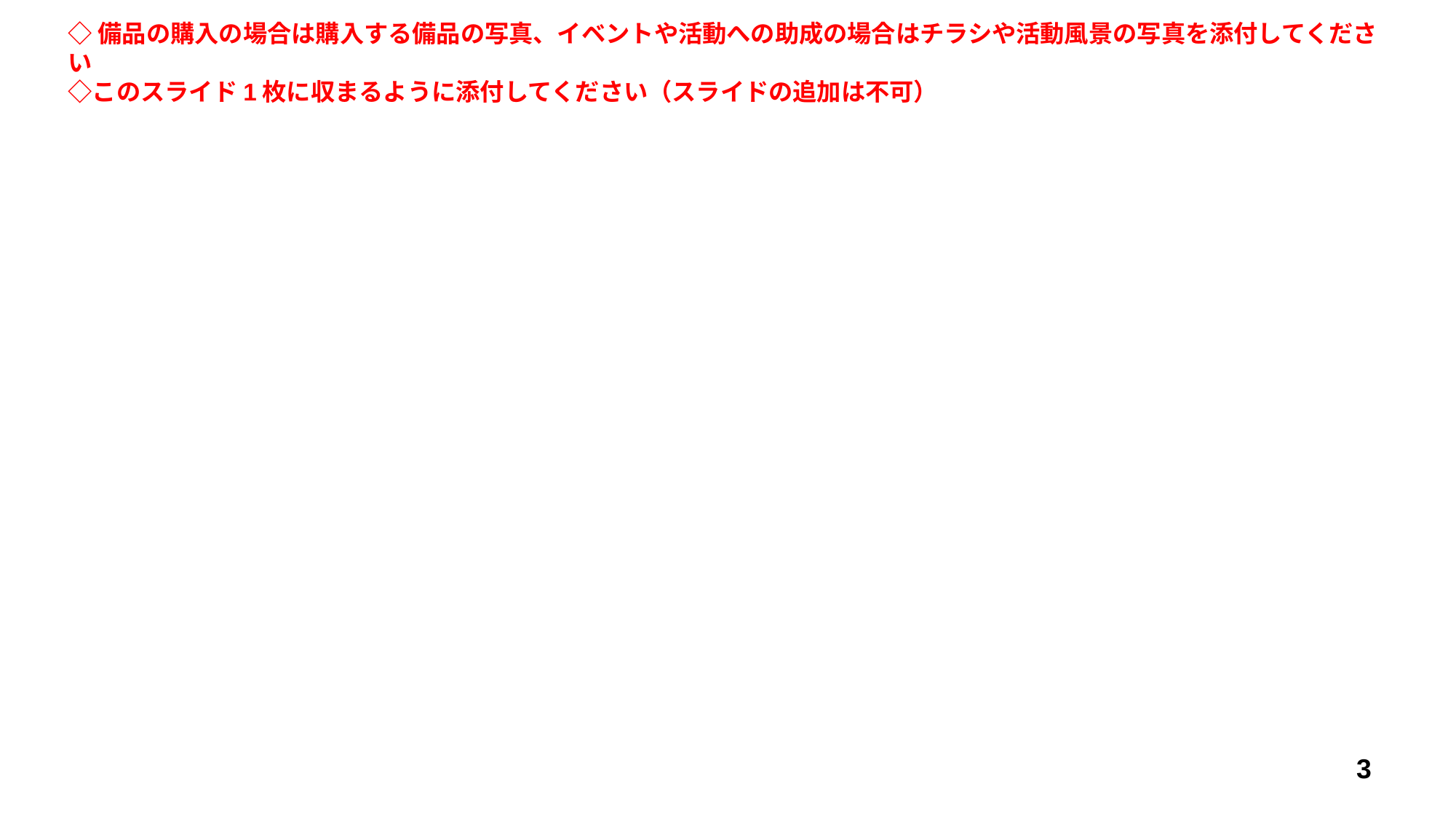

# ◇備品の購入の場合は購入する備品の写真、イベントや活動への助成の場合はチラシや活動風景の写真を添付してください ◇このスライド1枚に収まるように添付してください（スライドの追加は不可）
3